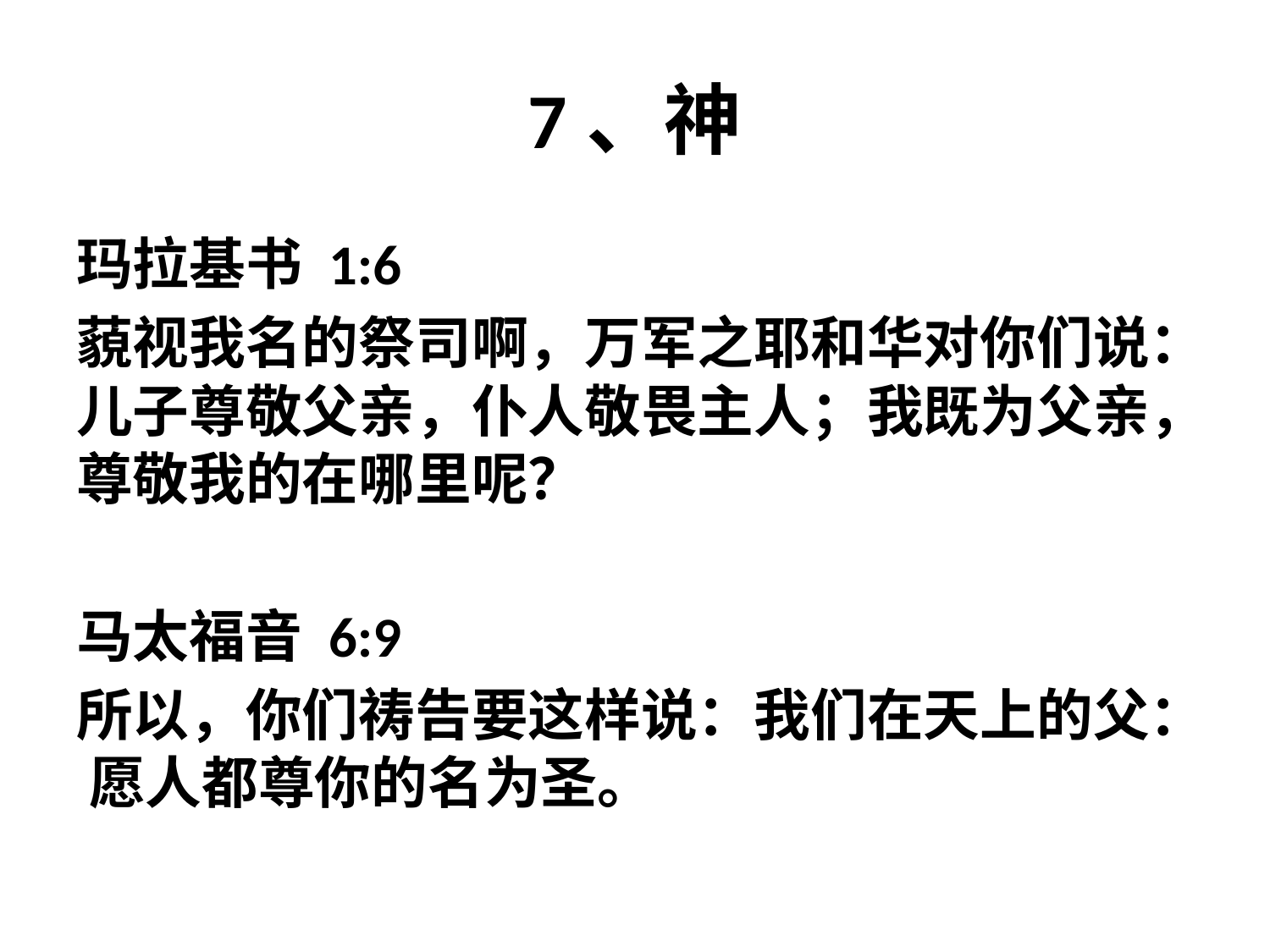

# 7、神
玛拉基书 1:6
藐视我名的祭司啊，万军之耶和华对你们说：儿子尊敬父亲，仆人敬畏主人；我既为父亲，尊敬我的在哪里呢？

马太福音 6:9
所以，你们祷告要这样说：我们在天上的父： 愿人都尊你的名为圣。